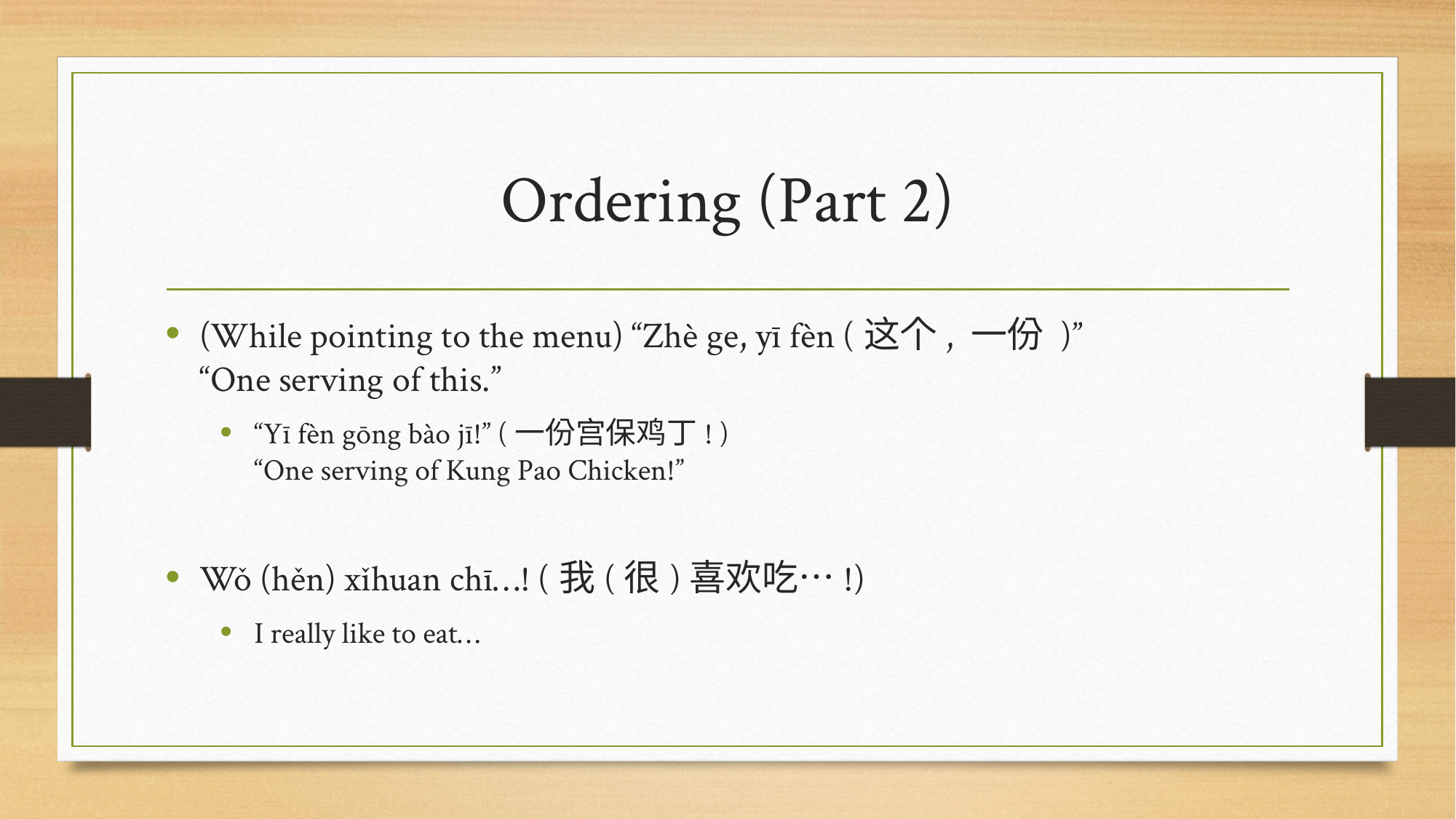

# Ordering (Part 2)
(While pointing to the menu) “Zhè ge, yī fèn (这个, 一份 )”
“One serving of this.”
“Yī fèn gōng bào jī!” (一份宫保鸡丁! )
“One serving of Kung Pao Chicken!”

Wǒ (hěn) xǐhuan chī…! (我(很)喜欢吃…!)
I really like to eat…